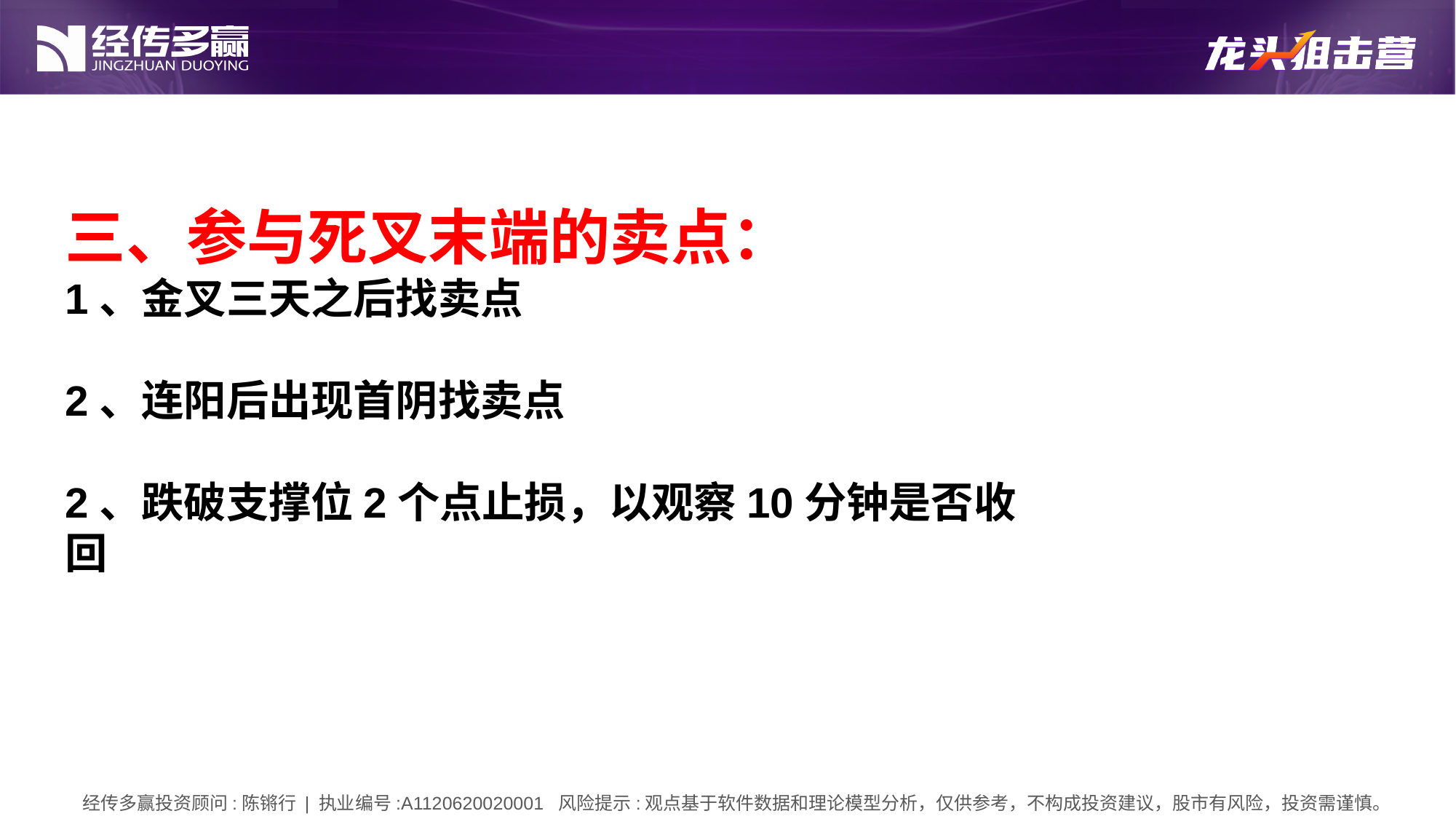

三、参与死叉末端的卖点：
1、金叉三天之后找卖点

2、连阳后出现首阴找卖点

2、跌破支撑位2个点止损，以观察10分钟是否收回